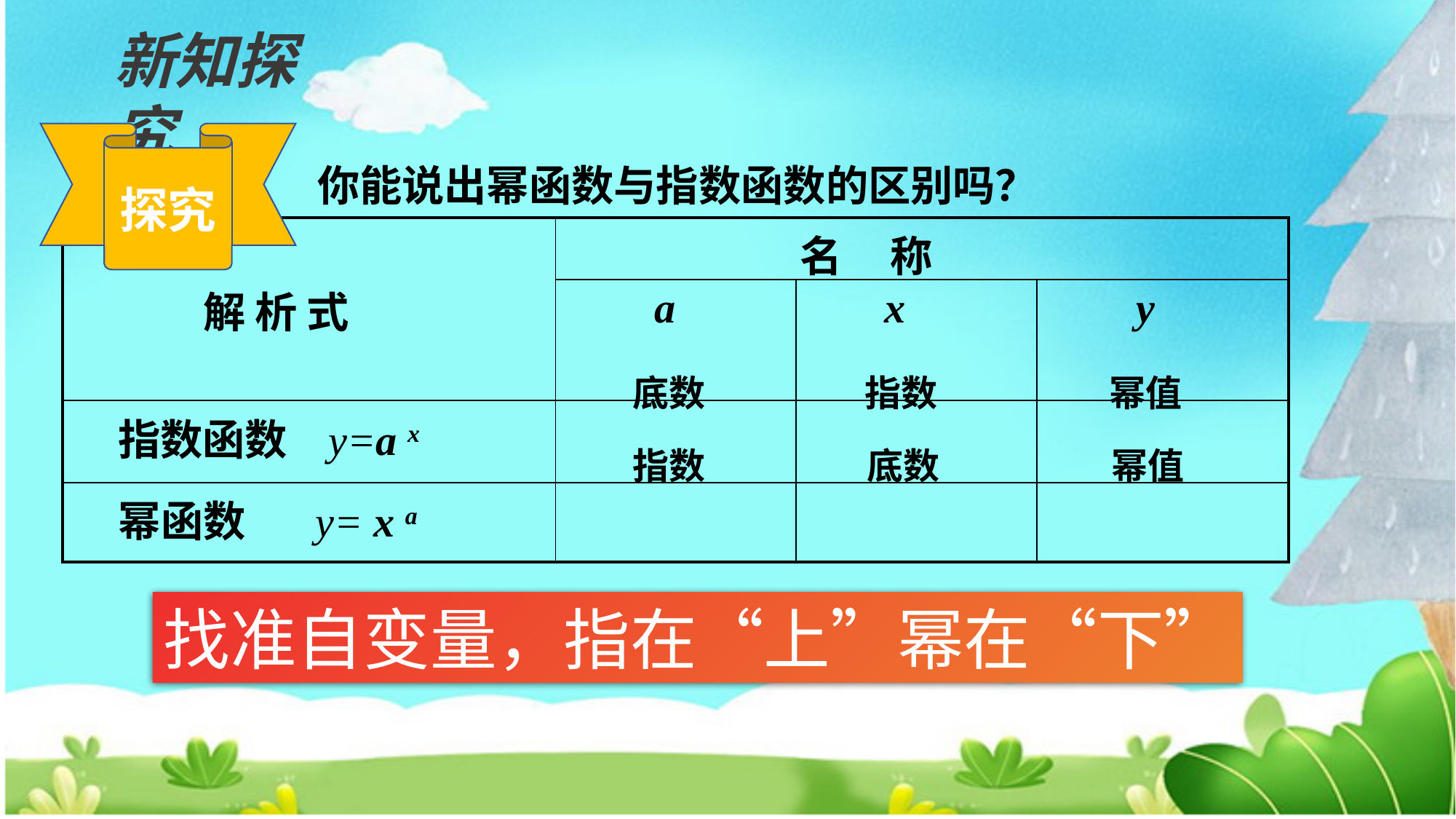

新知探究
探究
你能说出幂函数与指数函数的区别吗？
| 解 析 式 | 名 称 |  |  |
| --- | --- | --- | --- |
|  | a | x | y |
| 指数函数 y=a x |  |  |  |
| 幂函数 y= x a |  |  |  |
底数
指数
幂值
指数
底数
幂值
找准自变量，指在“上”幂在“下”